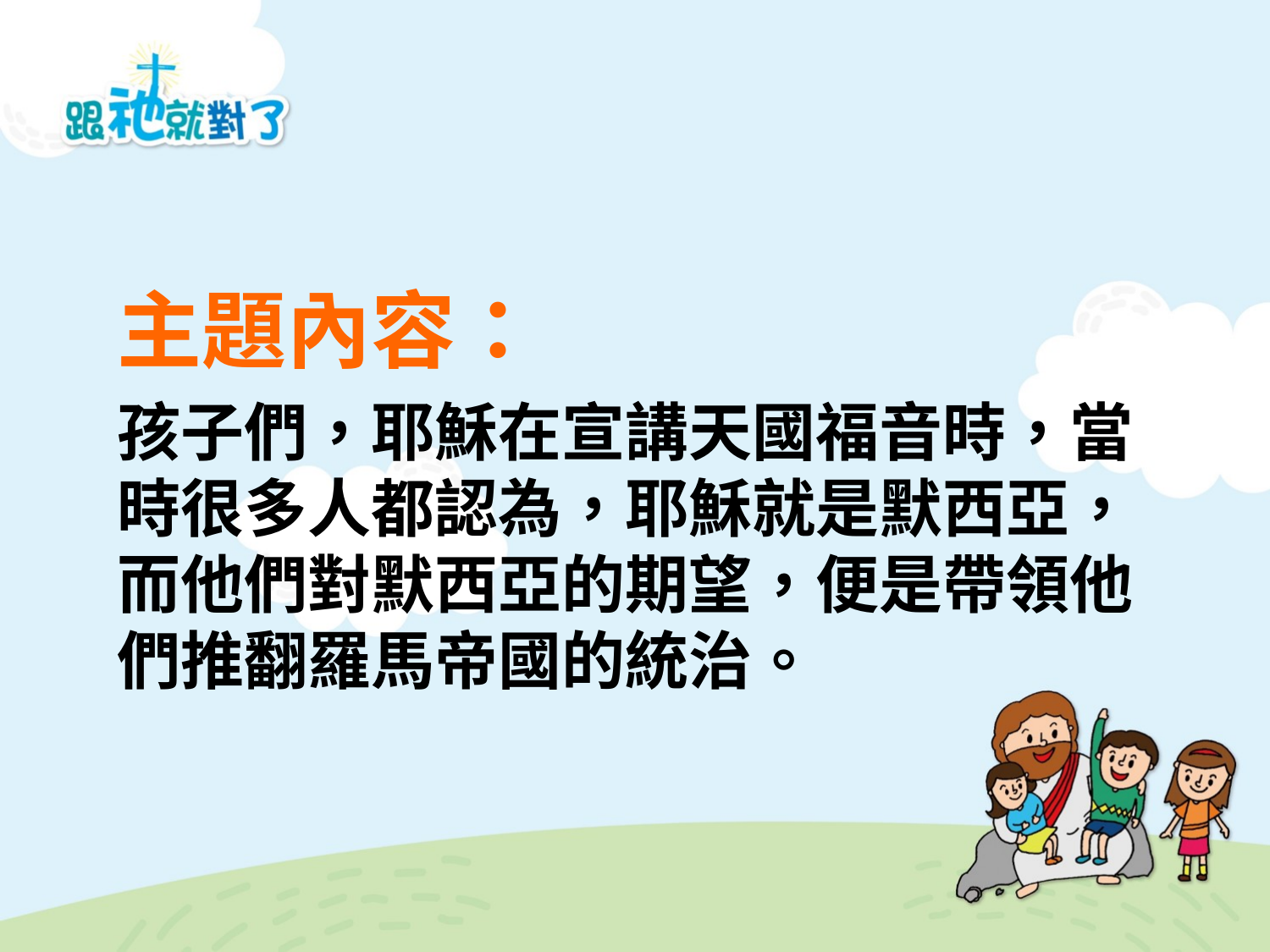

主題內容：
孩子們，耶穌在宣講天國福音時，當時很多人都認為，耶穌就是默西亞，而他們對默西亞的期望，便是帶領他們推翻羅馬帝國的統治。